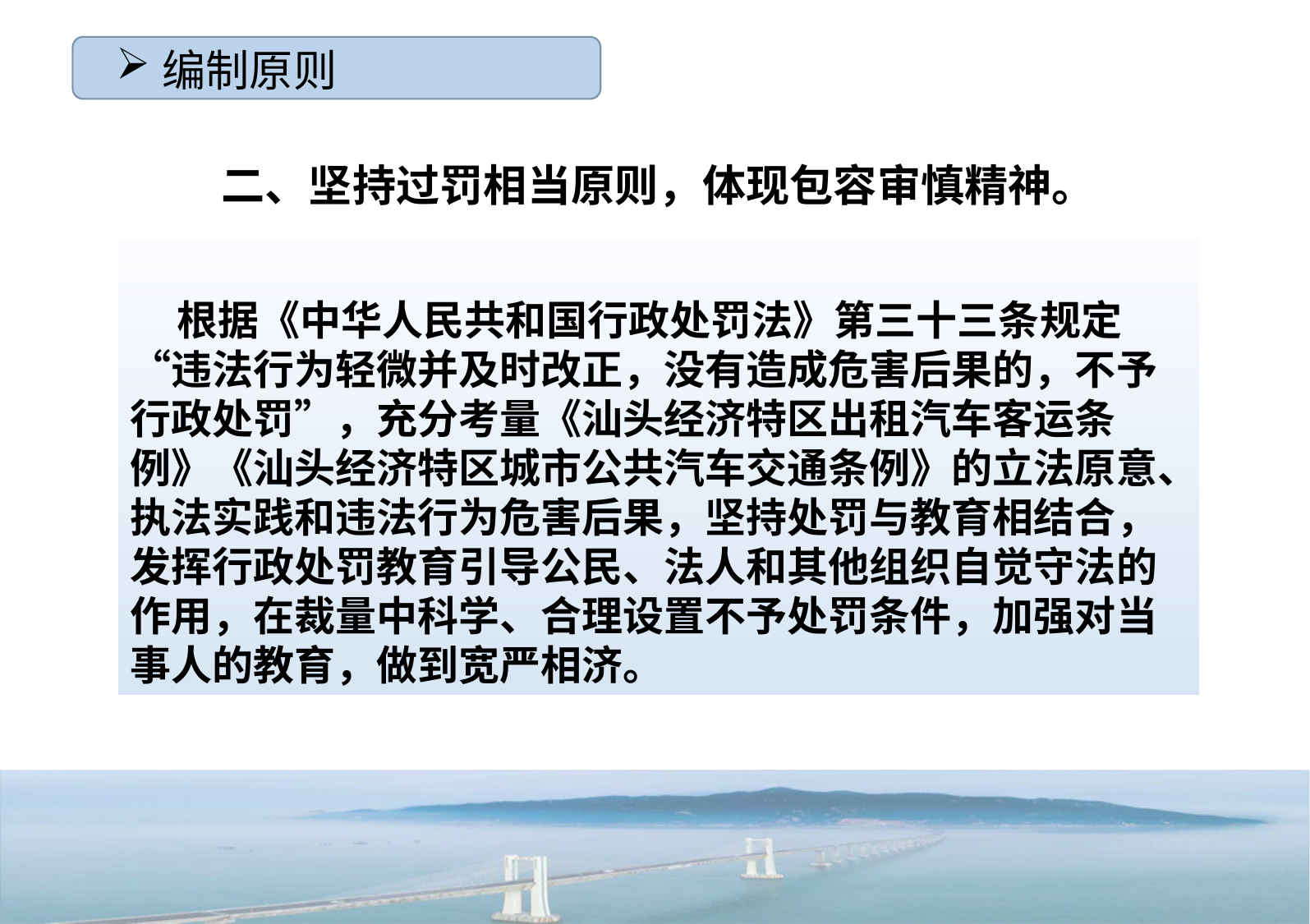

编制原则

二、坚持过罚相当原则，体现包容审慎精神。

    根据《中华人民共和国行政处罚法》第三十三条规定“违法行为轻微并及时改正，没有造成危害后果的，不予行政处罚”，充分考量《汕头经济特区出租汽车客运条例》《汕头经济特区城市公共汽车交通条例》的立法原意、执法实践和违法行为危害后果，坚持处罚与教育相结合，发挥行政处罚教育引导公民、法人和其他组织自觉守法的作用，在裁量中科学、合理设置不予处罚条件，加强对当事人的教育，做到宽严相济。